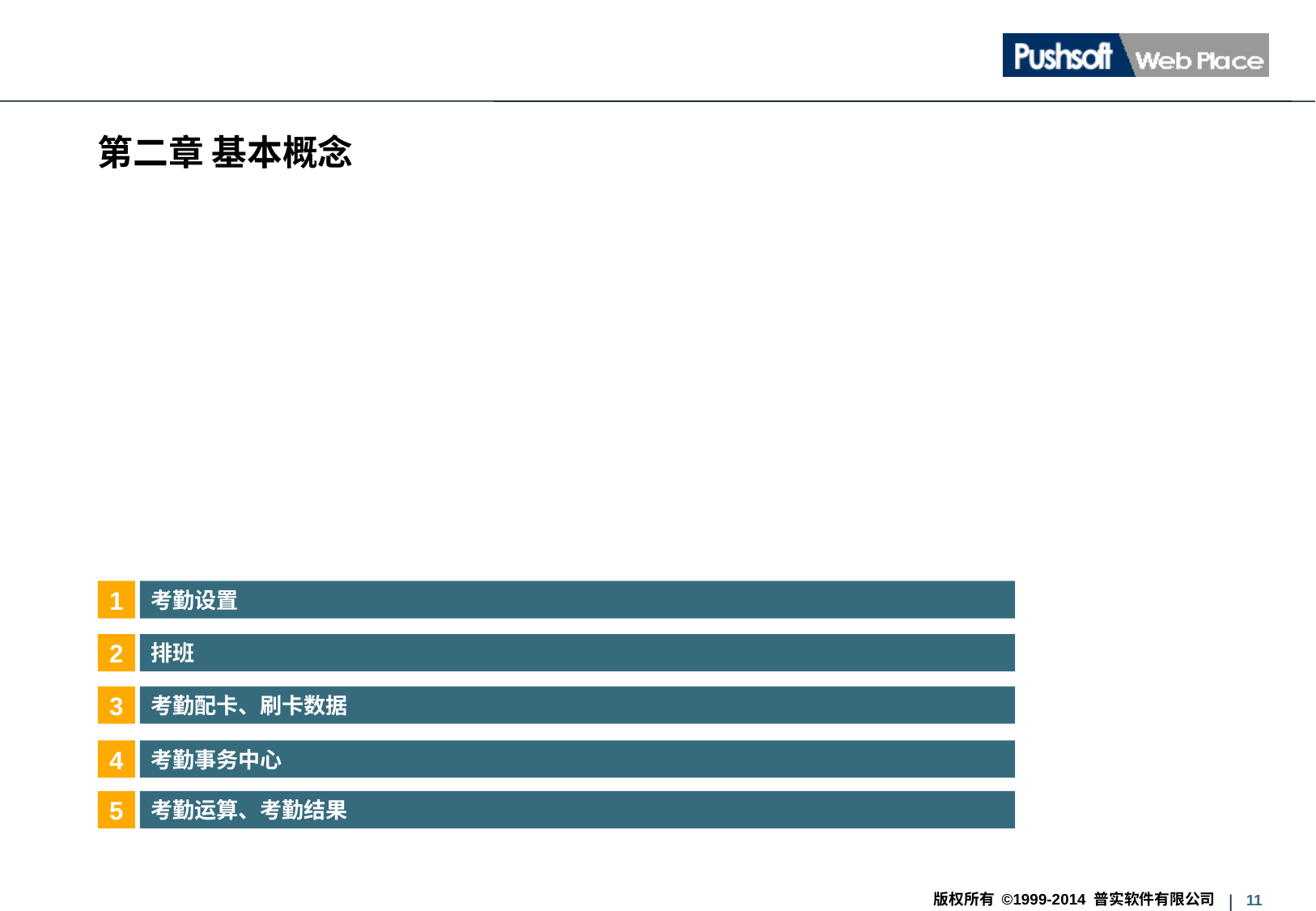

第二章 基本概念
1

考勤设置

2

排班

3

考勤配卡、刷卡数据

4

考勤事务中心

5

考勤运算、考勤结果

版权所有 ©1999-2014 普实软件有限公司
11